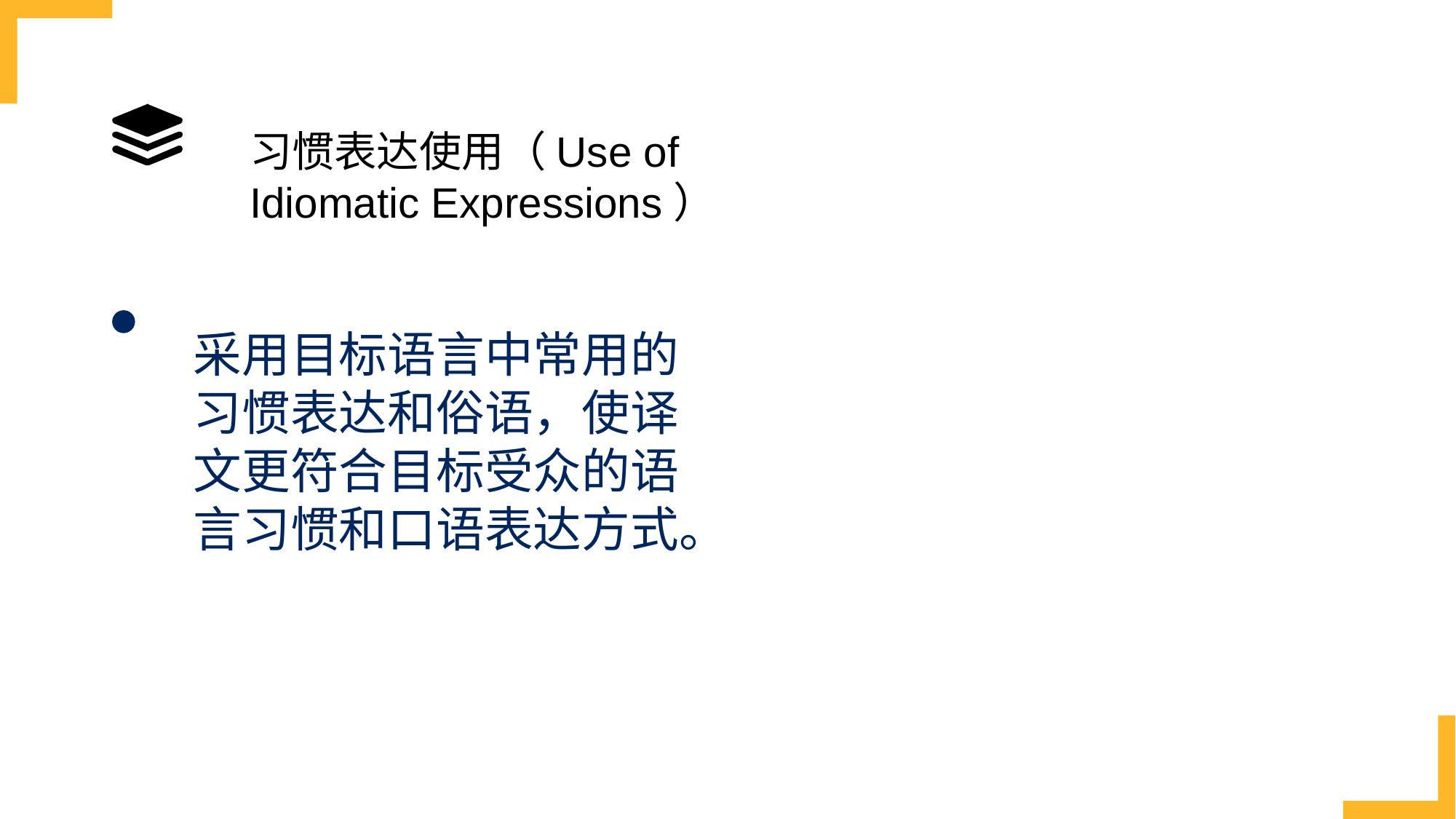

习惯表达使用（Use of Idiomatic Expressions）

采用目标语言中常用的习惯表达和俗语，使译文更符合目标受众的语言习惯和口语表达方式。